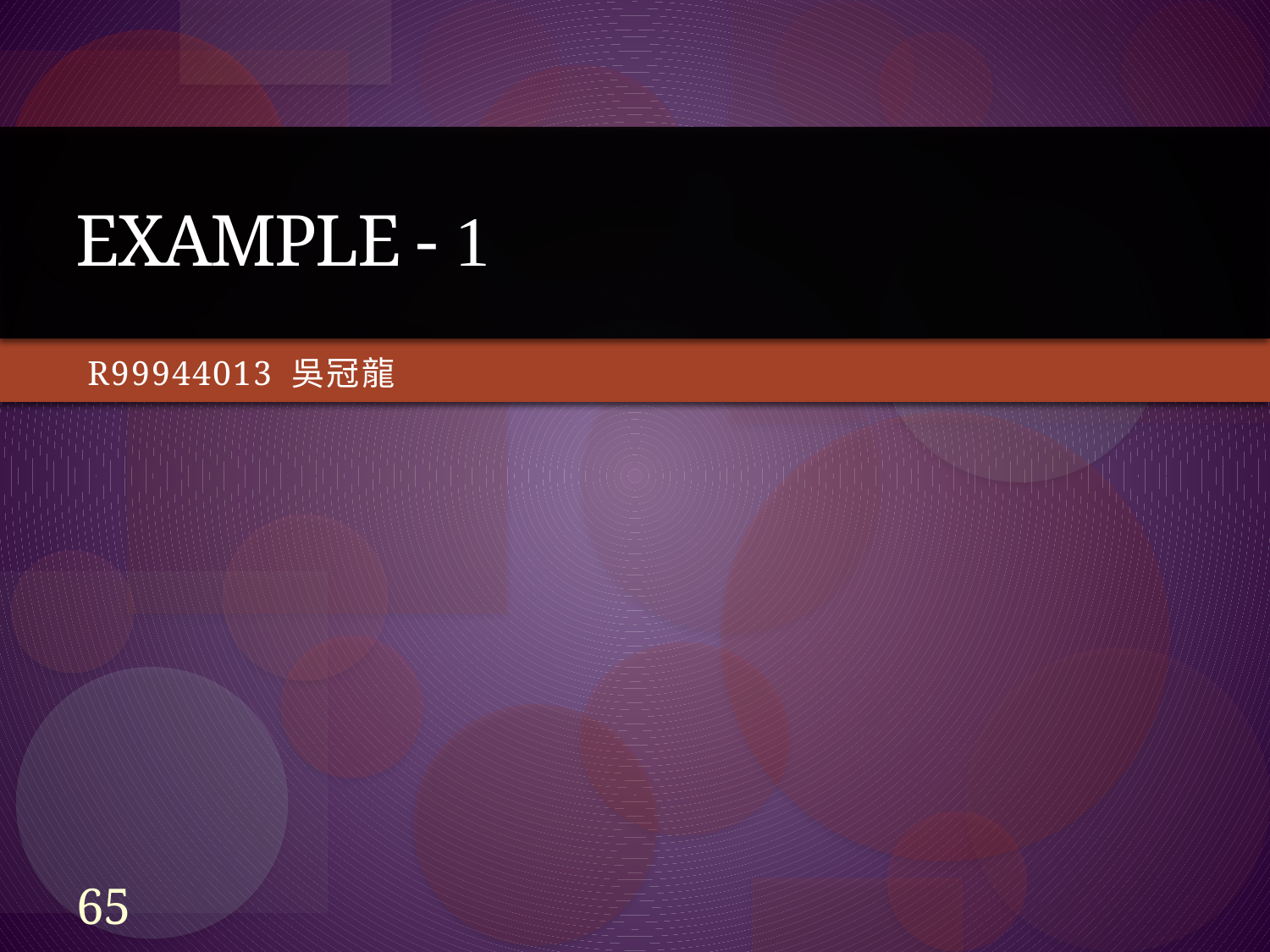

# Example - 1
R99944013 吳冠龍
65